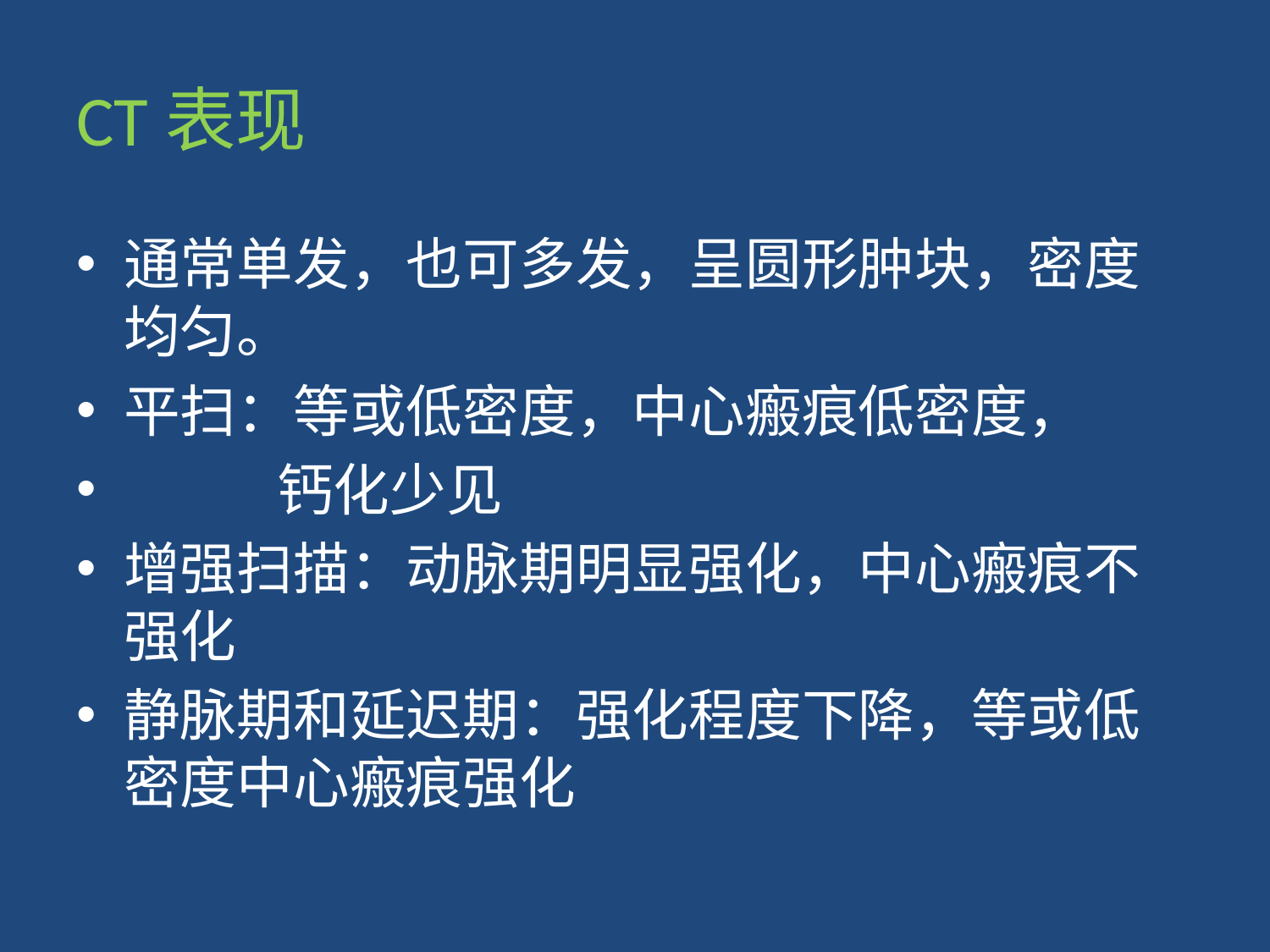

# CT表现
通常单发，也可多发，呈圆形肿块，密度均匀。
平扫：等或低密度，中心瘢痕低密度，
           钙化少见
增强扫描：动脉期明显强化，中心瘢痕不强化
静脉期和延迟期：强化程度下降，等或低密度中心瘢痕强化